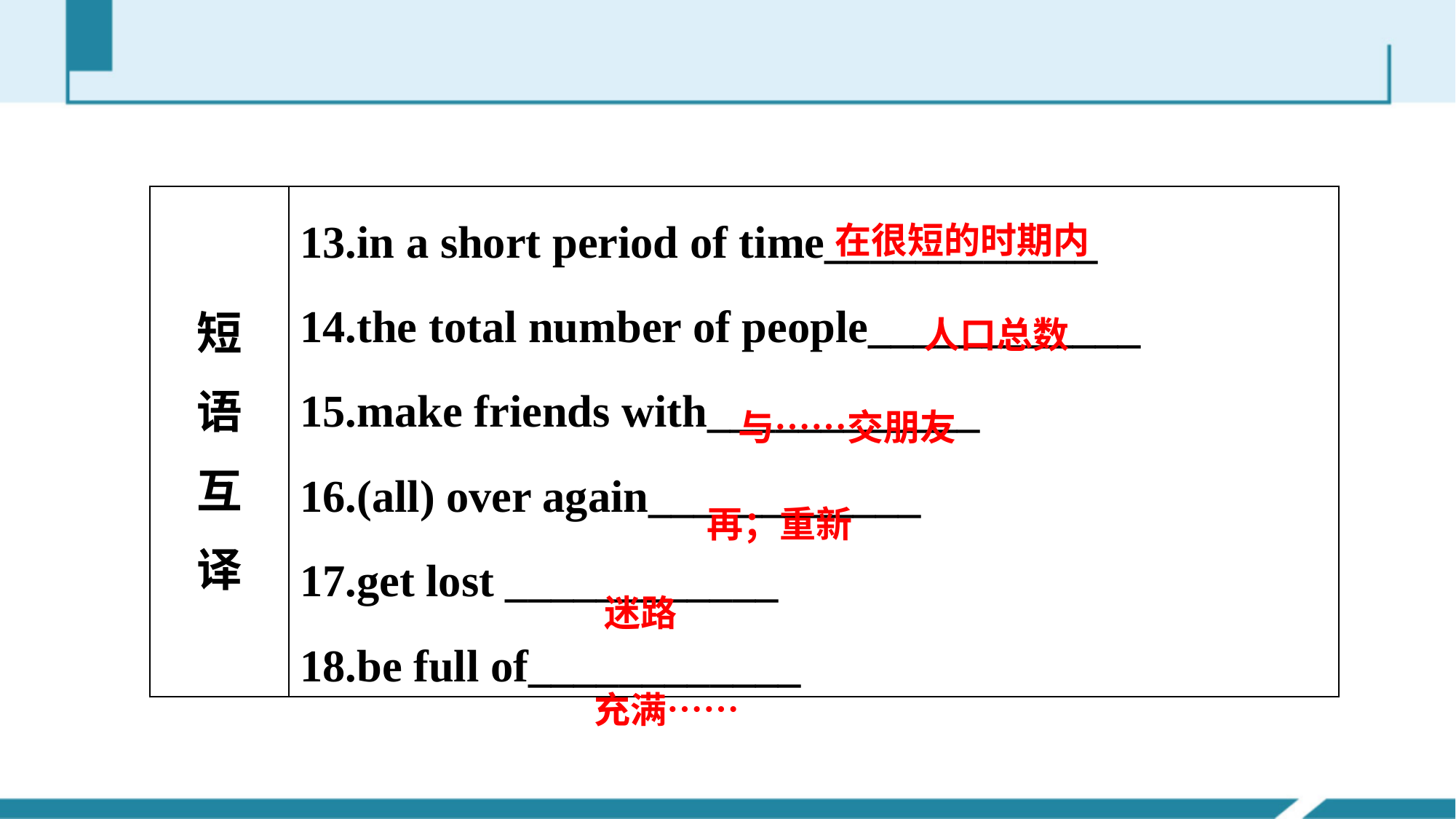

| 短 语 互 译 | 13.in a short period of time\_\_\_\_\_\_\_\_\_\_\_\_ 14.the total number of people\_\_\_\_\_\_\_\_\_\_\_\_ 15.make friends with\_\_\_\_\_\_\_\_\_\_\_\_ 16.(all) over again\_\_\_\_\_\_\_\_\_\_\_\_ 17.get lost \_\_\_\_\_\_\_\_\_\_\_\_ 18.be full of\_\_\_\_\_\_\_\_\_\_\_\_ |
| --- | --- |
在很短的时期内
人口总数

与……交朋友
再；重新
迷路
充满……